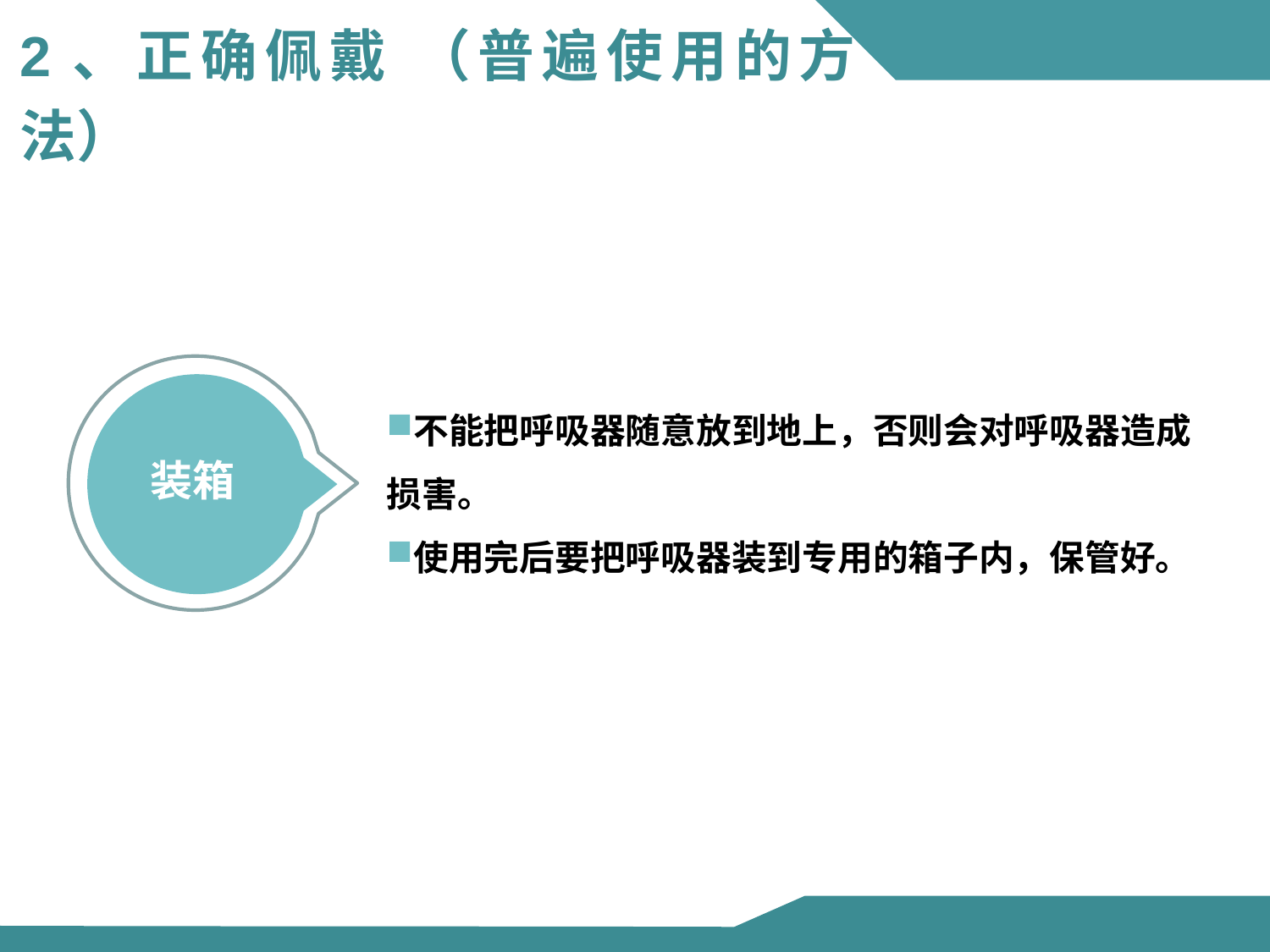

2、正确佩戴 （普遍使用的方法）

不能把呼吸器随意放到地上，否则会对呼吸器造成损害。
使用完后要把呼吸器装到专用的箱子内，保管好。
装箱